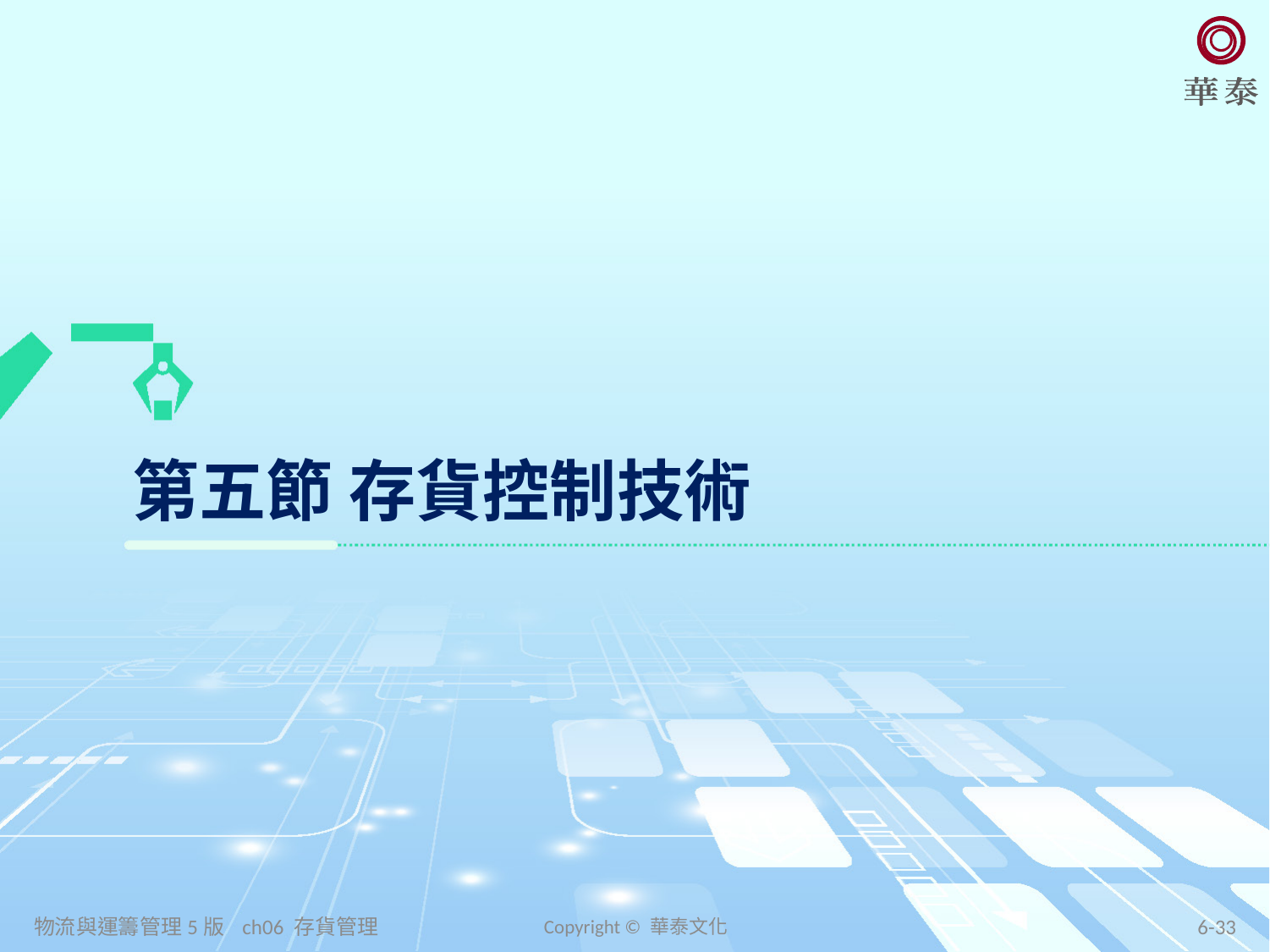

# 第五節 存貨控制技術
物流與運籌管理5版  ch06 存貨管理
Copyright © 華泰文化
6-33